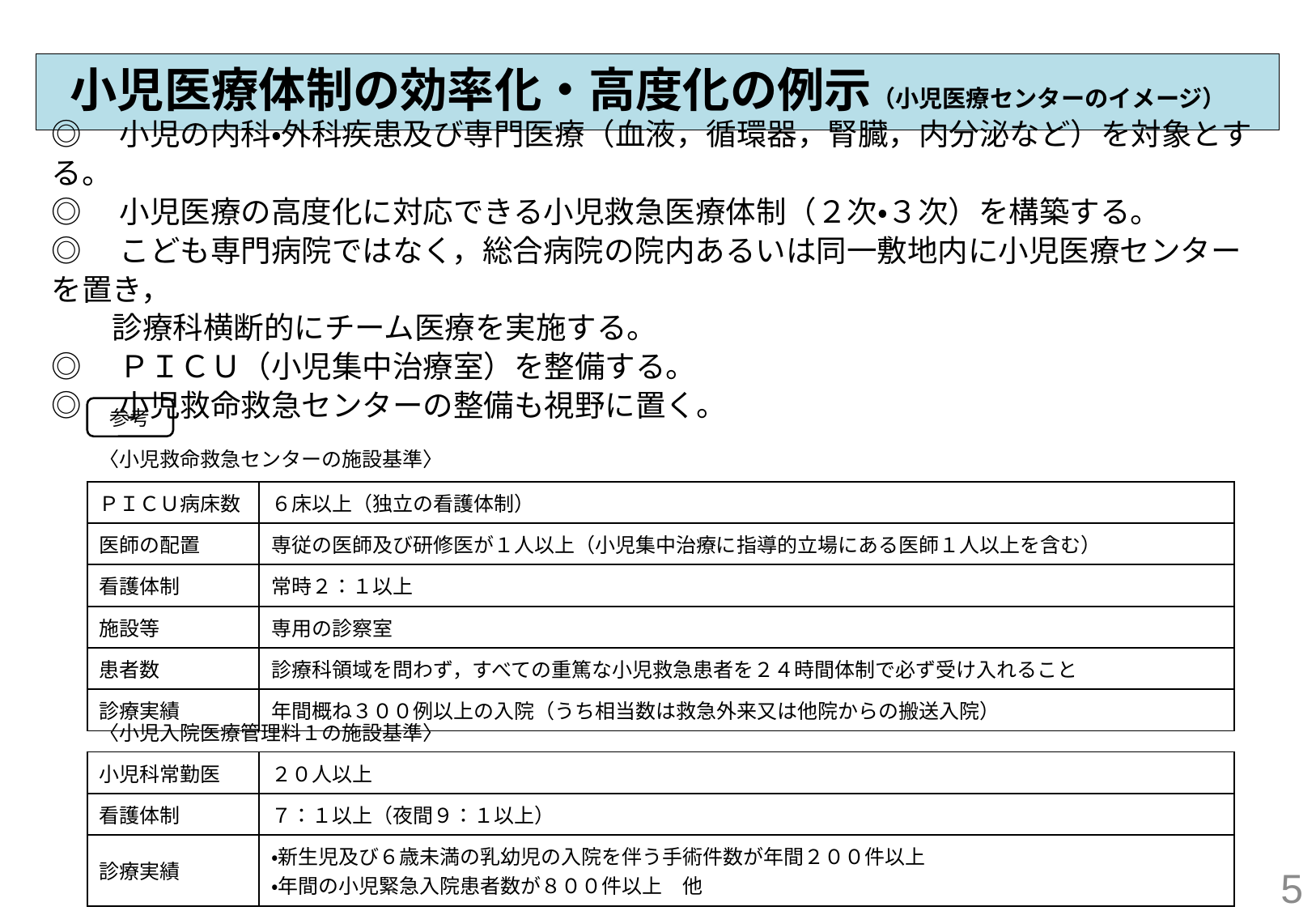

# 小児医療体制の効率化・高度化の例示（小児医療センターのイメージ）
◎　小児の内科・外科疾患及び専門医療（血液，循環器，腎臓，内分泌など）を対象とする。
◎　小児医療の高度化に対応できる小児救急医療体制（２次・３次）を構築する。
◎　こども専門病院ではなく，総合病院の院内あるいは同一敷地内に小児医療センターを置き，
　　診療科横断的にチーム医療を実施する。
◎　ＰＩＣＵ（小児集中治療室）を整備する。
◎　小児救命救急センターの整備も視野に置く。
参考
〈小児救命救急センターの施設基準〉
| ＰＩＣＵ病床数 | ６床以上（独立の看護体制） |
| --- | --- |
| 医師の配置 | 専従の医師及び研修医が１人以上（小児集中治療に指導的立場にある医師１人以上を含む） |
| 看護体制 | 常時２：１以上 |
| 施設等 | 専用の診察室 |
| 患者数 | 診療科領域を問わず，すべての重篤な小児救急患者を２４時間体制で必ず受け入れること |
| 診療実績 | 年間概ね３００例以上の入院（うち相当数は救急外来又は他院からの搬送入院） |
〈小児入院医療管理料１の施設基準〉
| 小児科常勤医 | ２０人以上 |
| --- | --- |
| 看護体制 | ７：１以上（夜間９：１以上） |
| 診療実績 | ・新生児及び６歳未満の乳幼児の入院を伴う手術件数が年間２００件以上 ・年間の小児緊急入院患者数が８００件以上　他 |
5